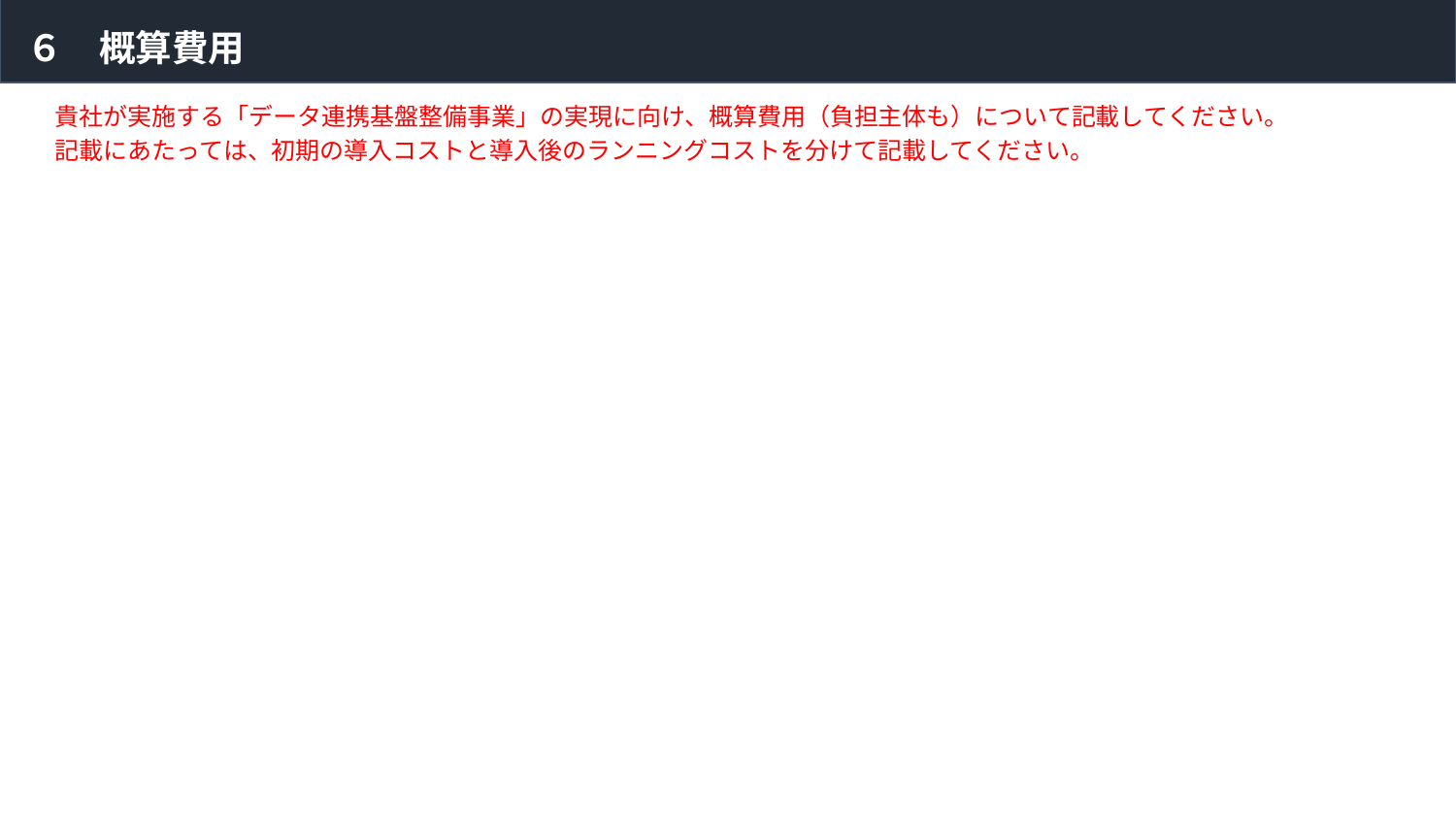

６　概算費用

貴社が実施する「データ連携基盤整備事業」の実現に向け、概算費用（負担主体も）について記載してください。
記載にあたっては、初期の導入コストと導入後のランニングコストを分けて記載してください。